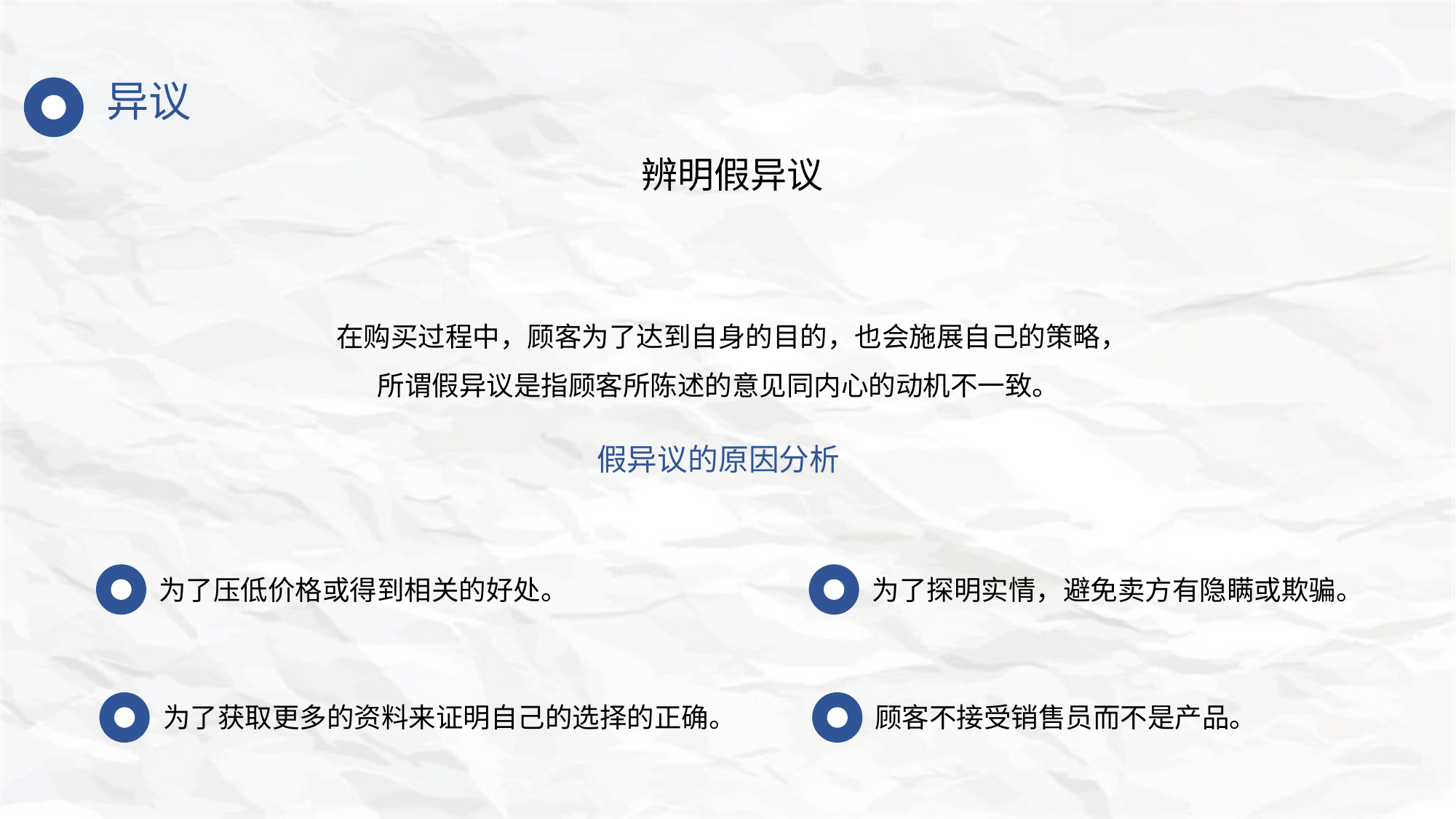

异议

辨明假异议
在购买过程中，顾客为了达到自身的目的，也会施展自己的策略，所谓假异议是指顾客所陈述的意见同内心的动机不一致。
假异议的原因分析

为了压低价格或得到相关的好处。

为了探明实情，避免卖方有隐瞒或欺骗。

为了获取更多的资料来证明自己的选择的正确。

顾客不接受销售员而不是产品。